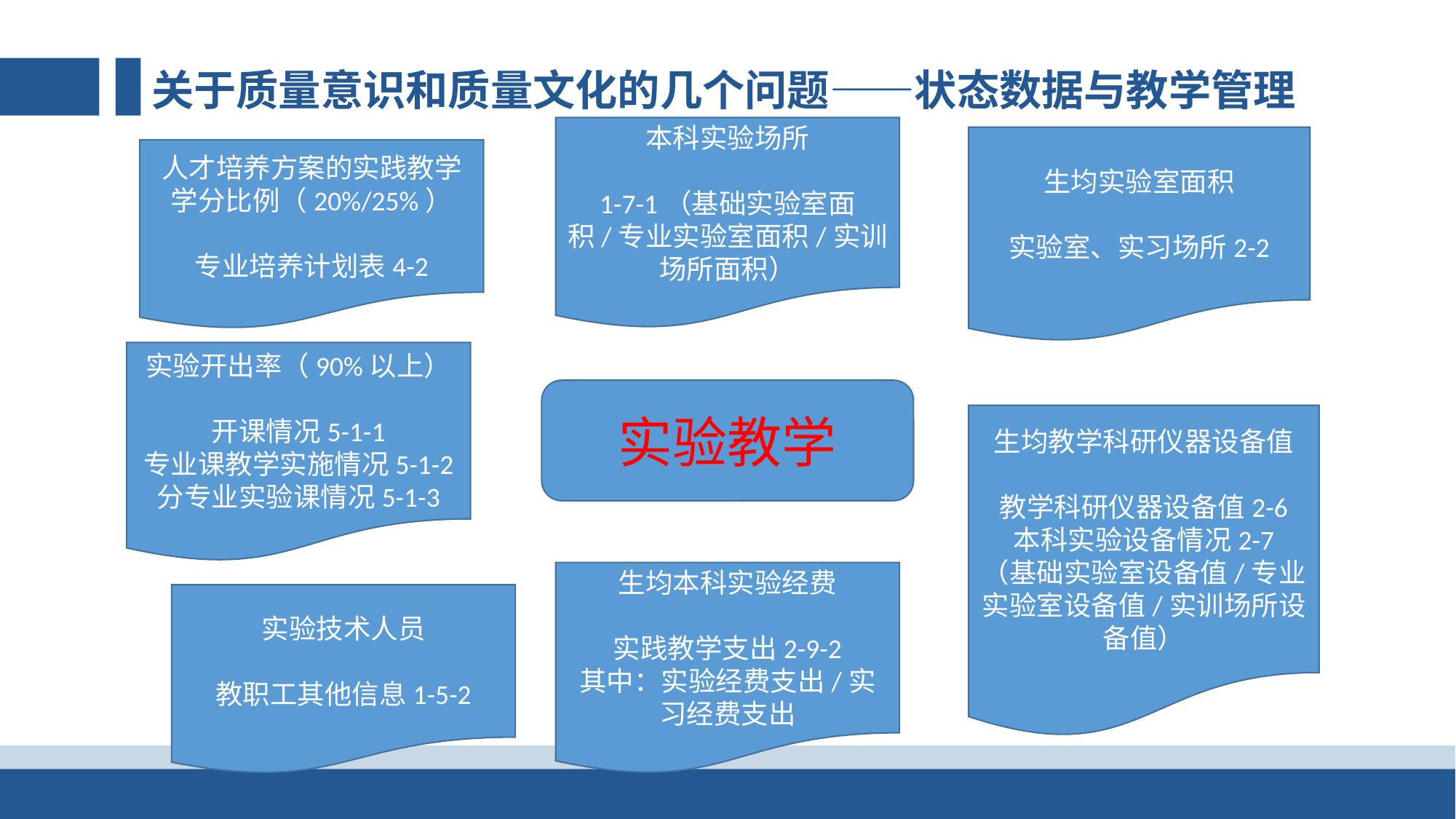

关于质量意识和质量文化的几个问题——状态数据与教学管理
本科实验场所

1-7-1（基础实验室面积/专业实验室面积/实训场所面积）
生均实验室面积

实验室、实习场所2-2
人才培养方案的实践教学学分比例（20%/25%）

专业培养计划表4-2

实验开出率（90%以上）

开课情况5-1-1
专业课教学实施情况5-1-2
分专业实验课情况5-1-3
实验教学

生均教学科研仪器设备值

教学科研仪器设备值2-6
本科实验设备情况2-7
（基础实验室设备值/专业实验室设备值/实训场所设备值）

生均本科实验经费

实践教学支出2-9-2
其中：实验经费支出/实习经费支出
实验技术人员

教职工其他信息1-5-2